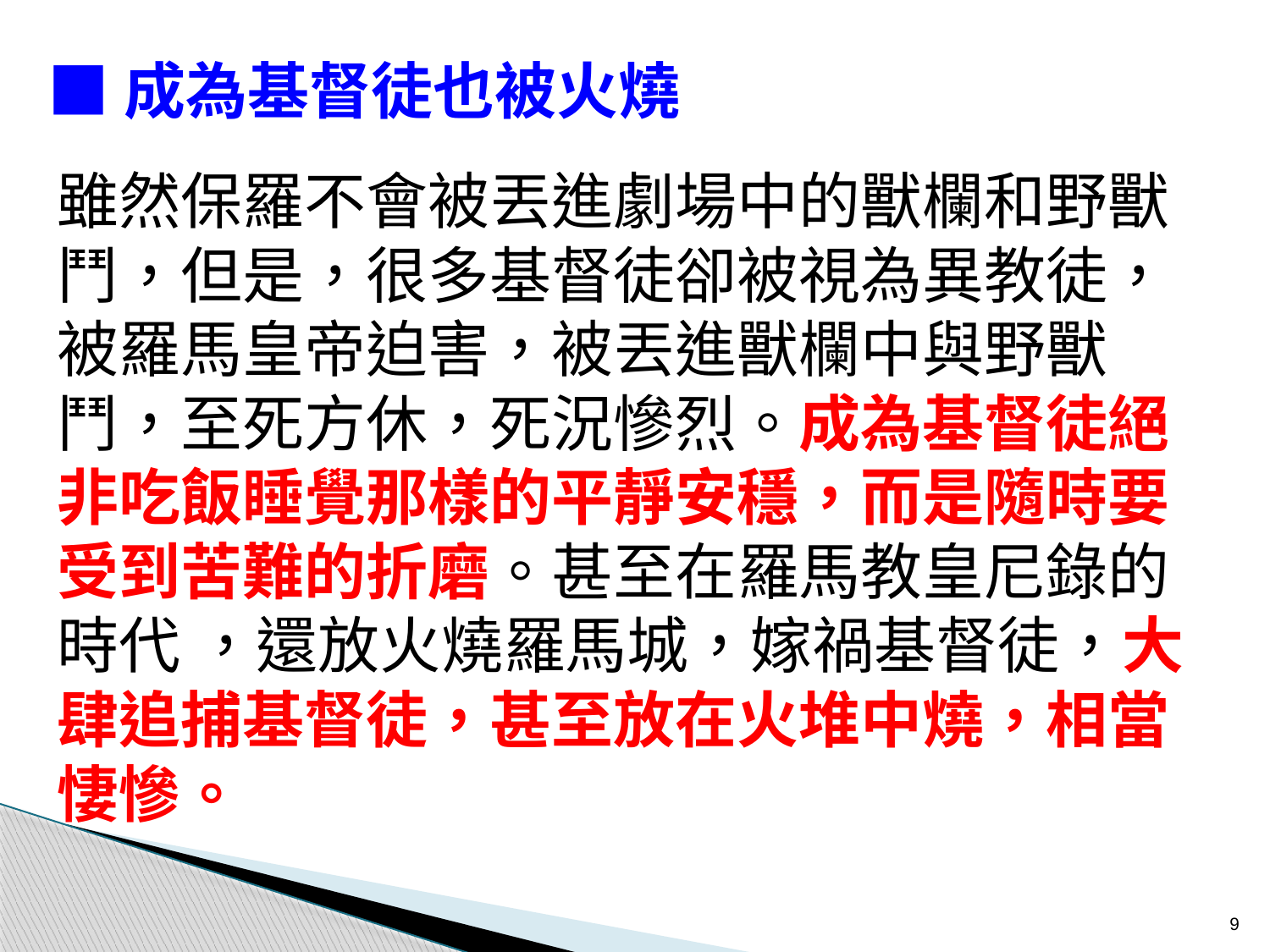

■成為基督徒也被火燒
雖然保羅不會被丟進劇場中的獸欄和野獸鬥，但是，很多基督徒卻被視為異教徒，被羅馬皇帝迫害，被丟進獸欄中與野獸鬥，至死方休，死況慘烈。成為基督徒絕非吃飯睡覺那樣的平靜安穩，而是隨時要受到苦難的折磨。甚至在羅馬教皇尼錄的時代 ，還放火燒羅馬城，嫁禍基督徒，大肆追捕基督徒，甚至放在火堆中燒，相當悽慘。
9